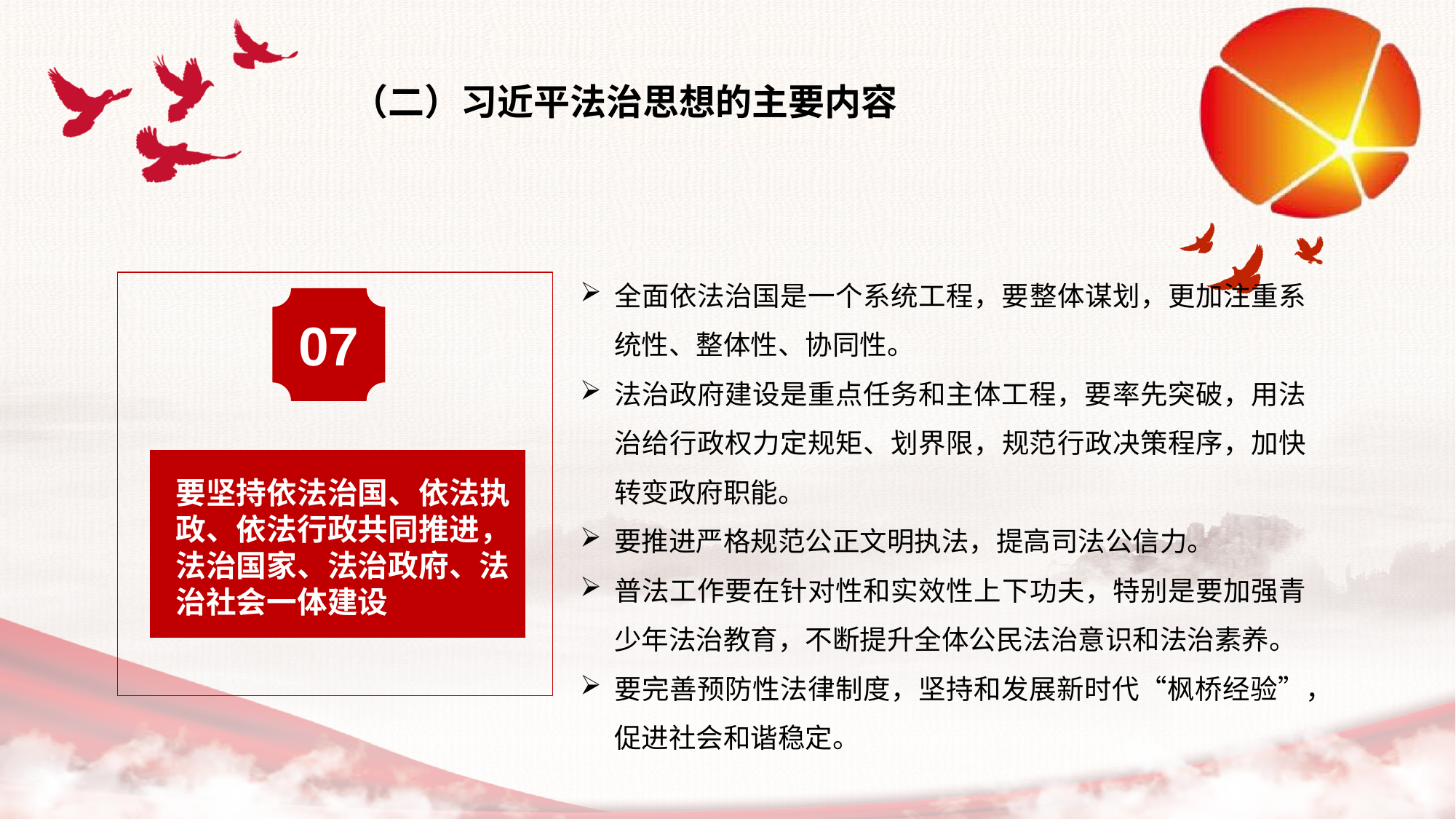

（二）习近平法治思想的主要内容
全面依法治国是一个系统工程，要整体谋划，更加注重系统性、整体性、协同性。
法治政府建设是重点任务和主体工程，要率先突破，用法治给行政权力定规矩、划界限，规范行政决策程序，加快转变政府职能。
要推进严格规范公正文明执法，提高司法公信力。
普法工作要在针对性和实效性上下功夫，特别是要加强青少年法治教育，不断提升全体公民法治意识和法治素养。
要完善预防性法律制度，坚持和发展新时代“枫桥经验”，促进社会和谐稳定。

07

要坚持依法治国、依法执政、依法行政共同推进，法治国家、法治政府、法治社会一体建设